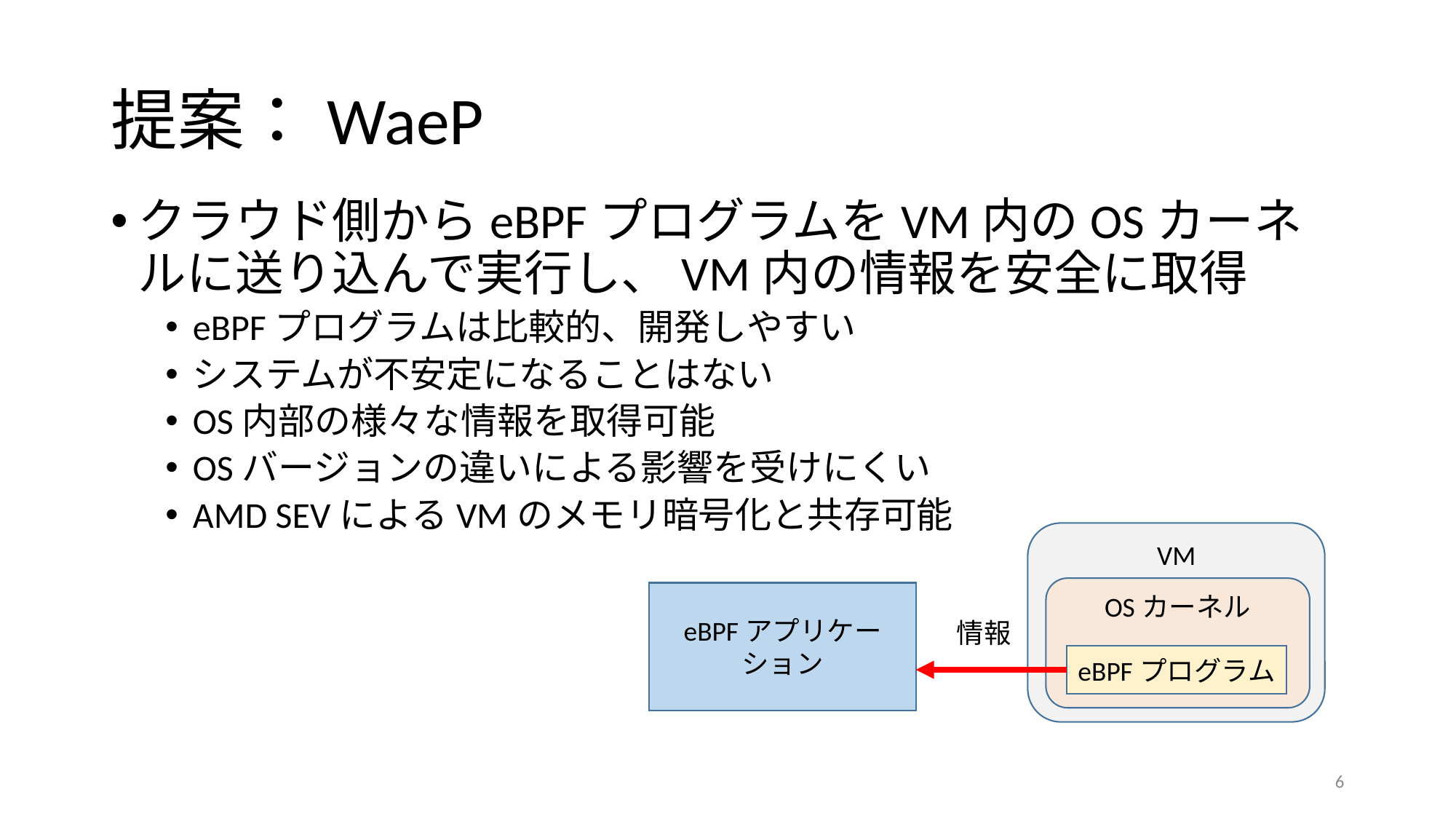

# 提案：WaeP
クラウド側からeBPFプログラムをVM内のOSカーネルに送り込んで実行し、VM内の情報を安全に取得
eBPFプログラムは比較的、開発しやすい
システムが不安定になることはない
OS内部の様々な情報を取得可能
OSバージョンの違いによる影響を受けにくい
AMD SEVによるVMのメモリ暗号化と共存可能
VM
OSカーネル
eBPFアプリケーション
情報
eBPFプログラム
6